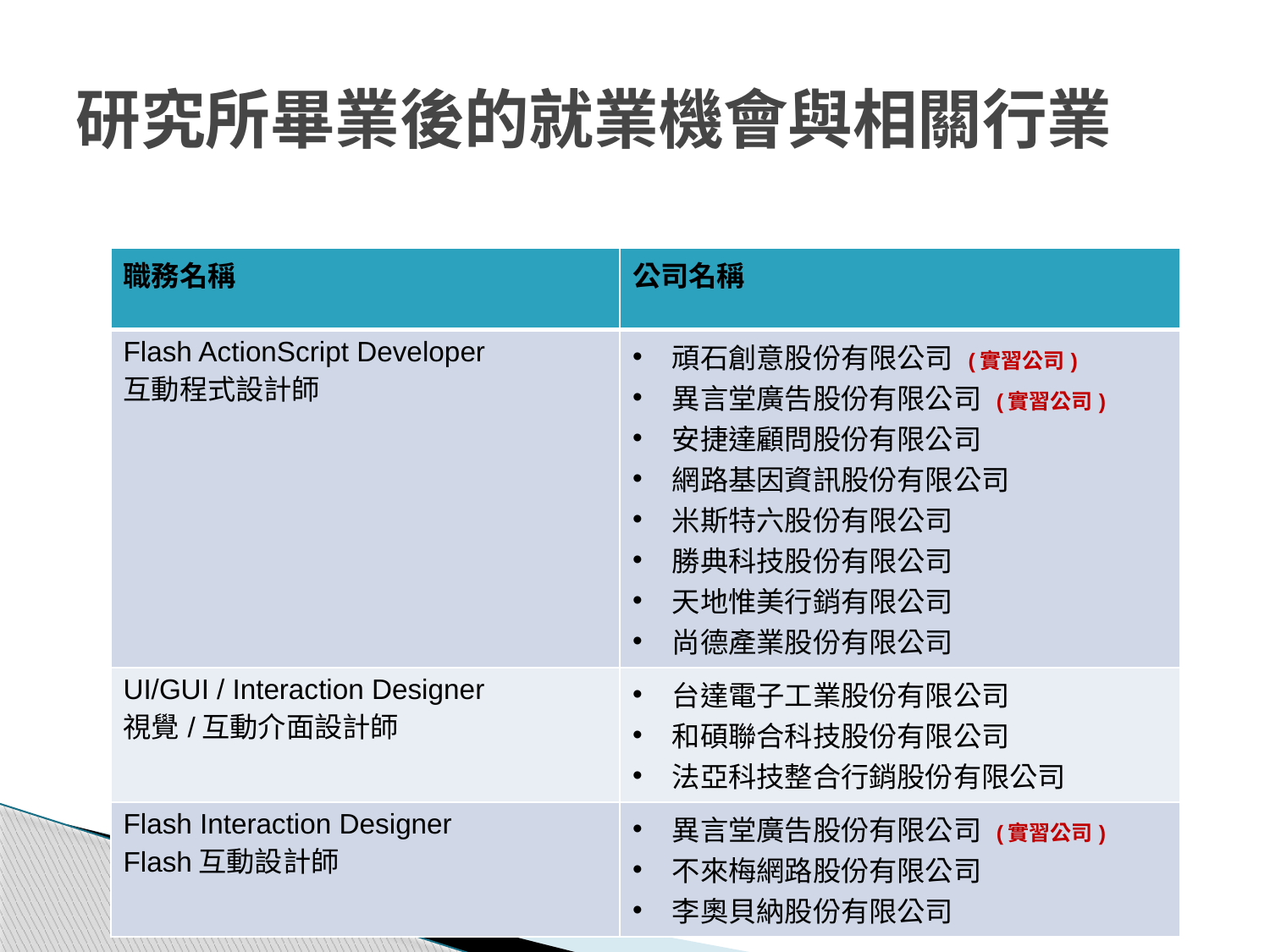

# 研究所畢業後的就業機會與相關行業
| 職務名稱 | 公司名稱 |
| --- | --- |
| Flash ActionScript Developer 互動程式設計師 | 頑石創意股份有限公司 (實習公司) 異言堂廣告股份有限公司 (實習公司) 安捷達顧問股份有限公司 網路基因資訊股份有限公司 米斯特六股份有限公司 勝典科技股份有限公司 天地惟美行銷有限公司 尚德產業股份有限公司 |
| UI/GUI / Interaction Designer 視覺/互動介面設計師 | 台達電子工業股份有限公司 和碩聯合科技股份有限公司 法亞科技整合行銷股份有限公司 |
| Flash Interaction Designer Flash互動設計師 | 異言堂廣告股份有限公司 (實習公司) 不來梅網路股份有限公司 李奧貝納股份有限公司 |